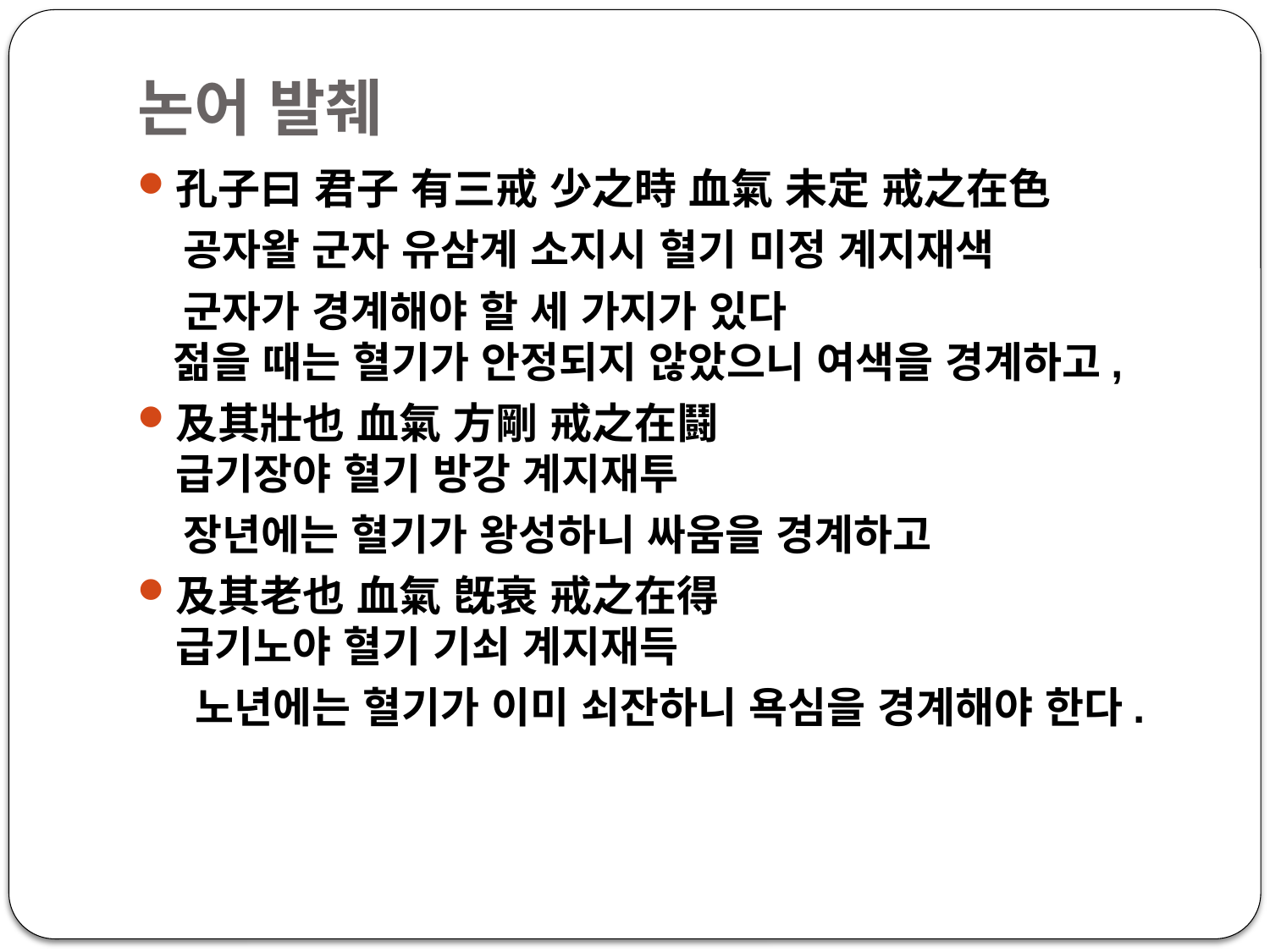

# 논어 발췌
孔子曰 君子 有三戒 少之時 血氣 未定 戒之在色
   공자왈 군자 유삼계 소지시 혈기 미정 계지재색
   군자가 경계해야 할 세 가지가 있다
   젊을 때는 혈기가 안정되지 않았으니 여색을 경계하고,
及其壯也 血氣 方剛 戒之在鬪
급기장야 혈기 방강 계지재투
   장년에는 혈기가 왕성하니 싸움을 경계하고
及其老也 血氣 旣衰 戒之在得
급기노야 혈기 기쇠 계지재득
    노년에는 혈기가 이미 쇠잔하니 욕심을 경계해야 한다.